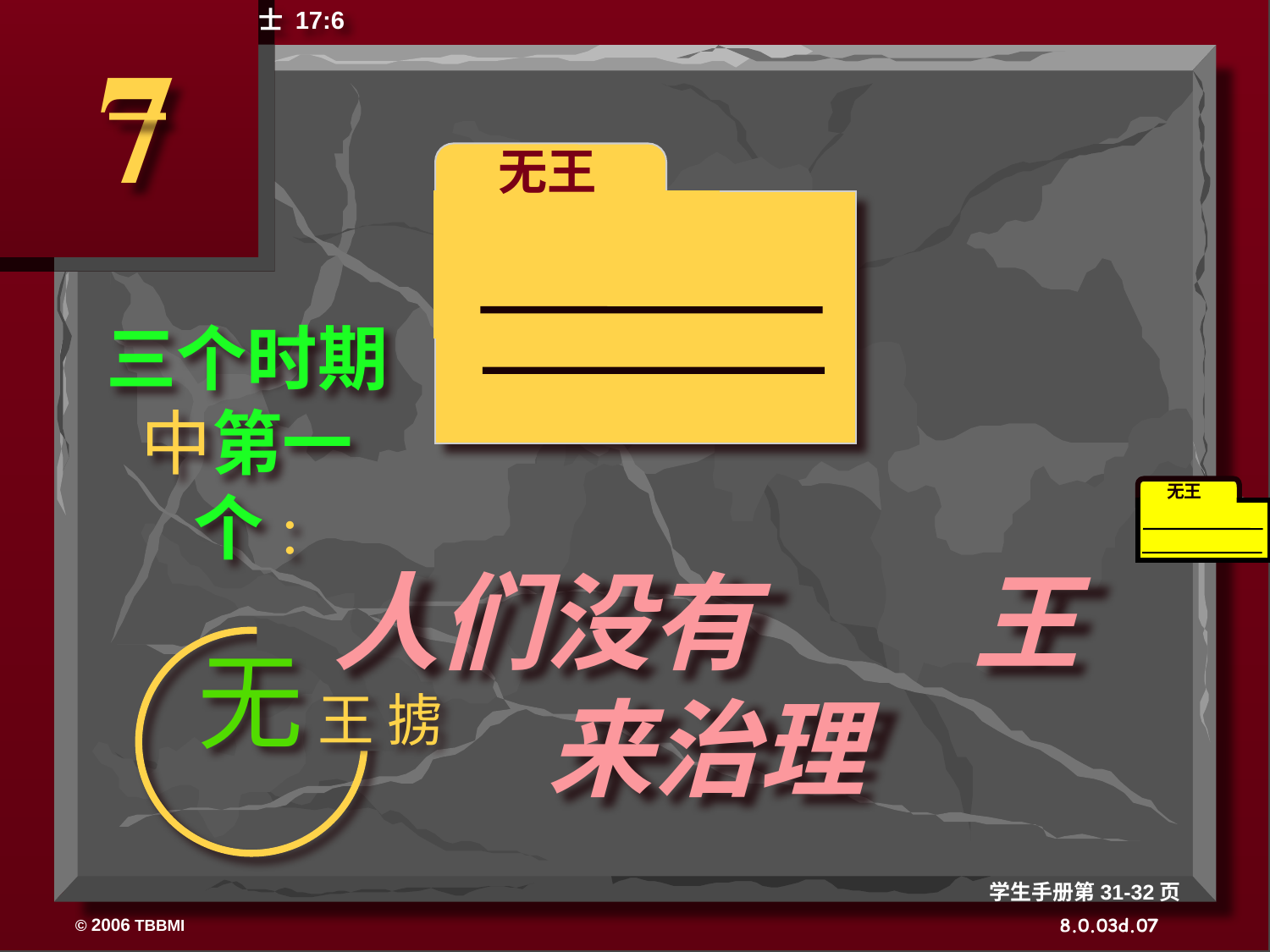

士 17:6

7

无王

三个时期中第一个:

无王

350

人们没有         王来治理

无 王 掳

学生手册第31-32页
07